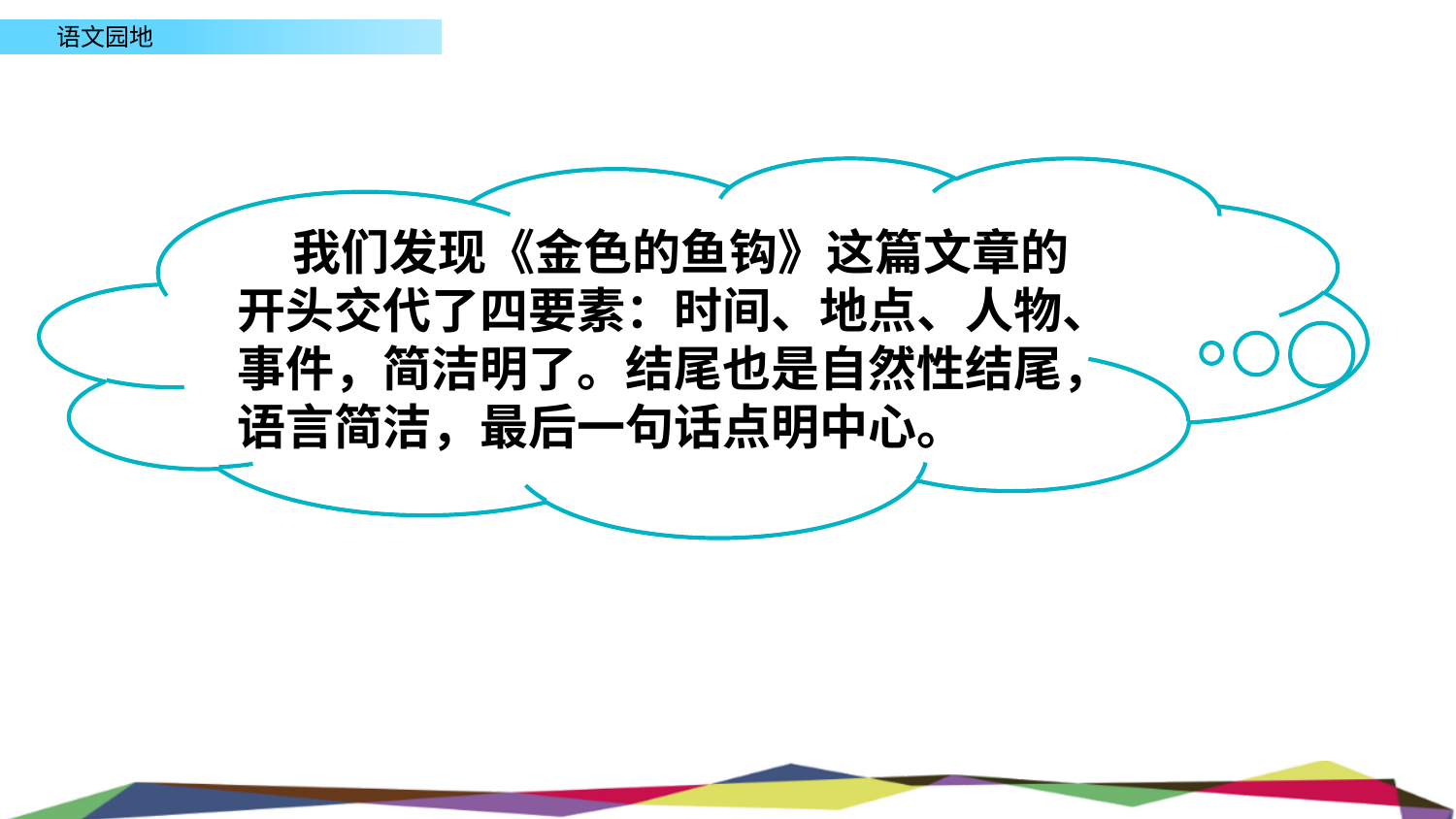

我们发现《金色的鱼钩》这篇文章的开头交代了四要素：时间、地点、人物、事件，简洁明了。结尾也是自然性结尾，语言简洁，最后一句话点明中心。